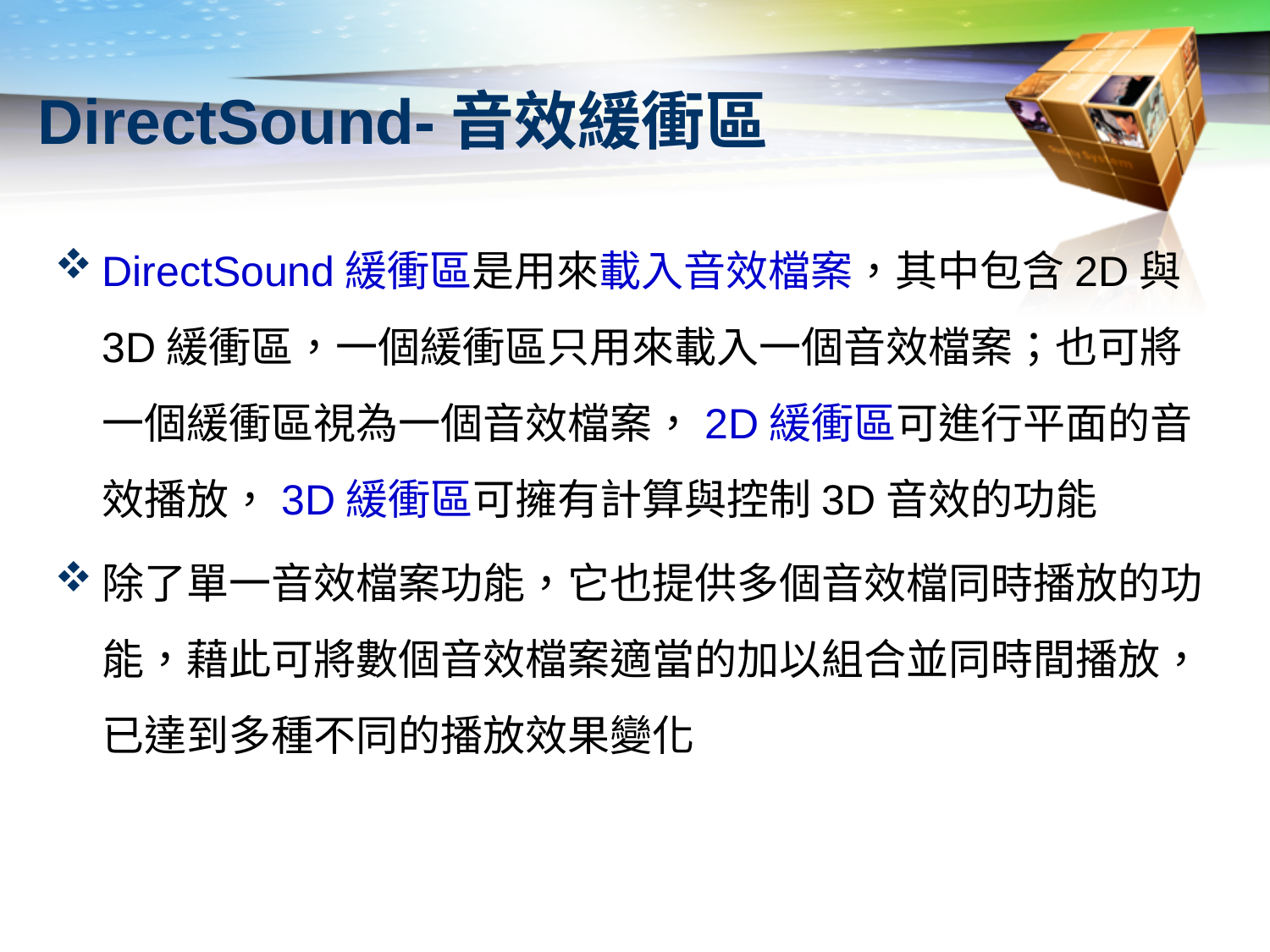

# DirectSound-音效緩衝區
DirectSound緩衝區是用來載入音效檔案，其中包含2D與3D緩衝區，一個緩衝區只用來載入一個音效檔案；也可將一個緩衝區視為一個音效檔案，2D緩衝區可進行平面的音效播放，3D緩衝區可擁有計算與控制3D音效的功能
除了單一音效檔案功能，它也提供多個音效檔同時播放的功能，藉此可將數個音效檔案適當的加以組合並同時間播放，已達到多種不同的播放效果變化